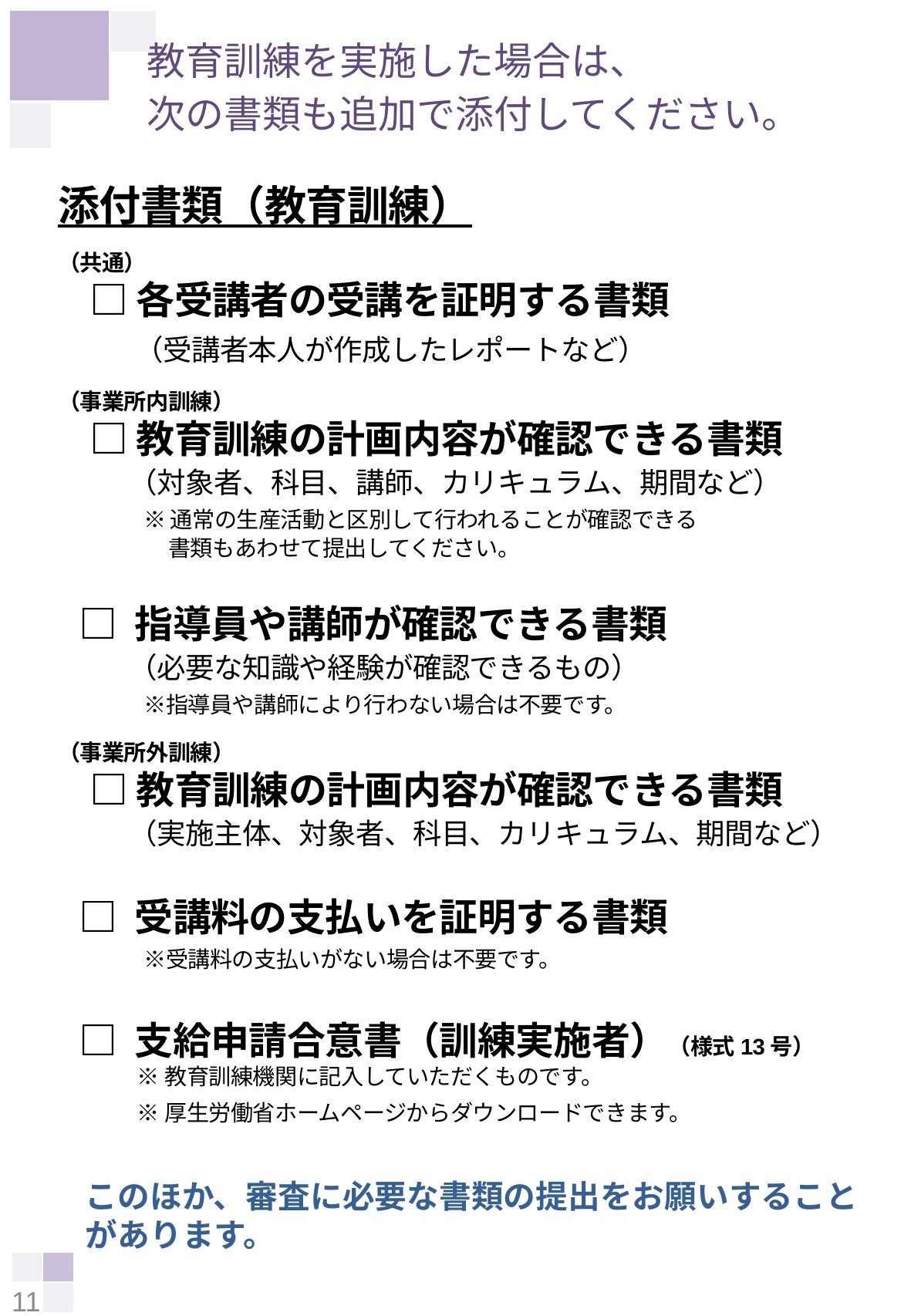

教育訓練を実施した場合は、
次の書類も追加で添付してください。
添付書類（教育訓練）
（共通）
　□ 各受講者の受講を証明する書類
　　（受講者本人が作成したレポートなど）
（事業所内訓練）
　□ 教育訓練の計画内容が確認できる書類
　　 （対象者、科目、講師、カリキュラム、期間など）
　　　※ 通常の生産活動と区別して行われることが確認できる
　　　　　書類もあわせて提出してください。
   □ 指導員や講師が確認できる書類
　　 （必要な知識や経験が確認できるもの）
　　　※指導員や講師により行わない場合は不要です。
（事業所外訓練）
　□ 教育訓練の計画内容が確認できる書類
　　 （実施主体、対象者、科目、カリキュラム、期間など）
   □ 受講料の支払いを証明する書類
　　　※受講料の支払いがない場合は不要です。
   □ 支給申請合意書（訓練実施者）（様式13号）
※教育訓練機関に記入していただくものです。
※厚生労働省ホームページからダウンロードできます。

このほか、審査に必要な書類の提出をお願いすることがあります。

11